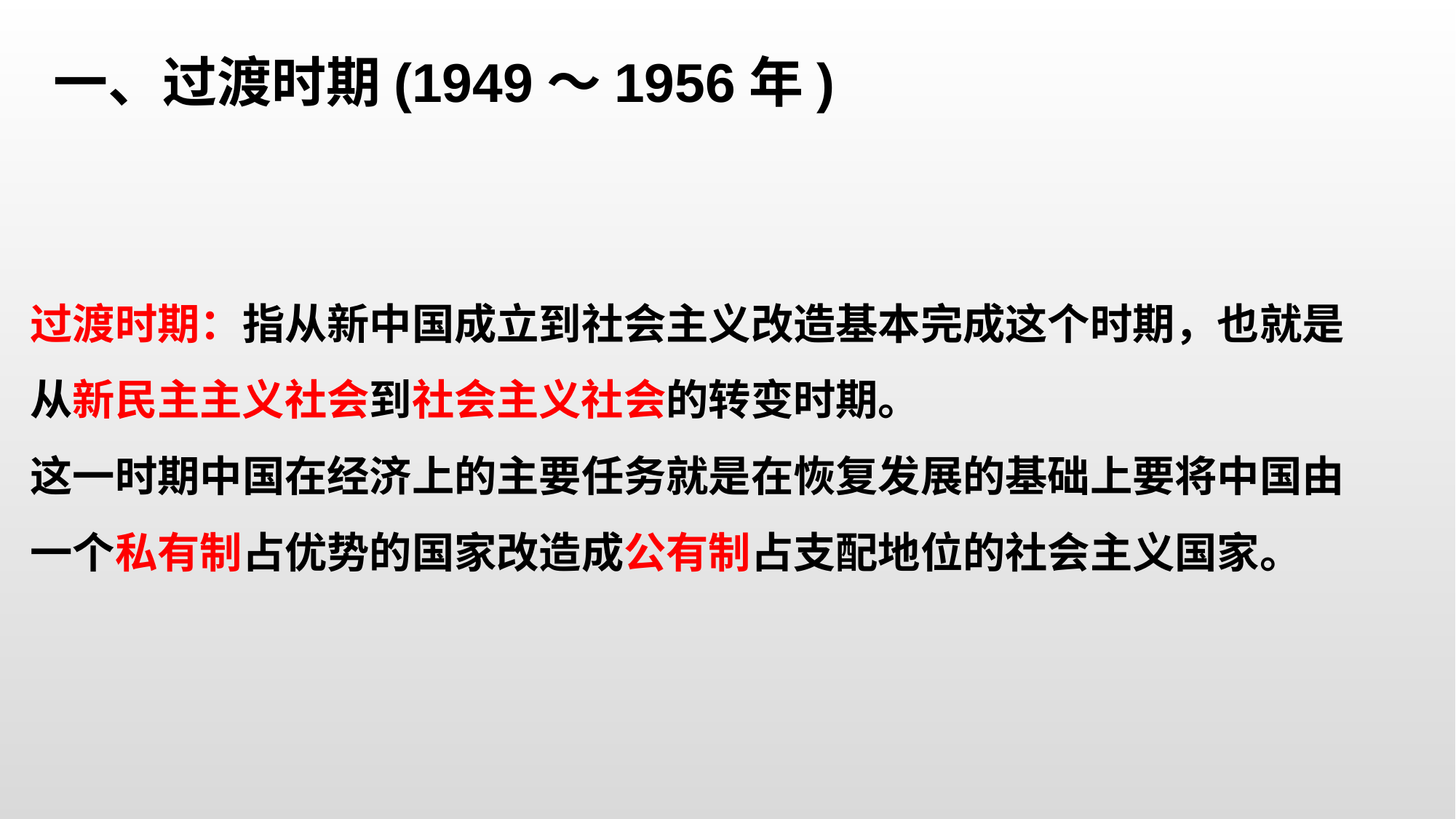

一、过渡时期(1949～1956年)
过渡时期：指从新中国成立到社会主义改造基本完成这个时期，也就是从新民主主义社会到社会主义社会的转变时期。
这一时期中国在经济上的主要任务就是在恢复发展的基础上要将中国由一个私有制占优势的国家改造成公有制占支配地位的社会主义国家。